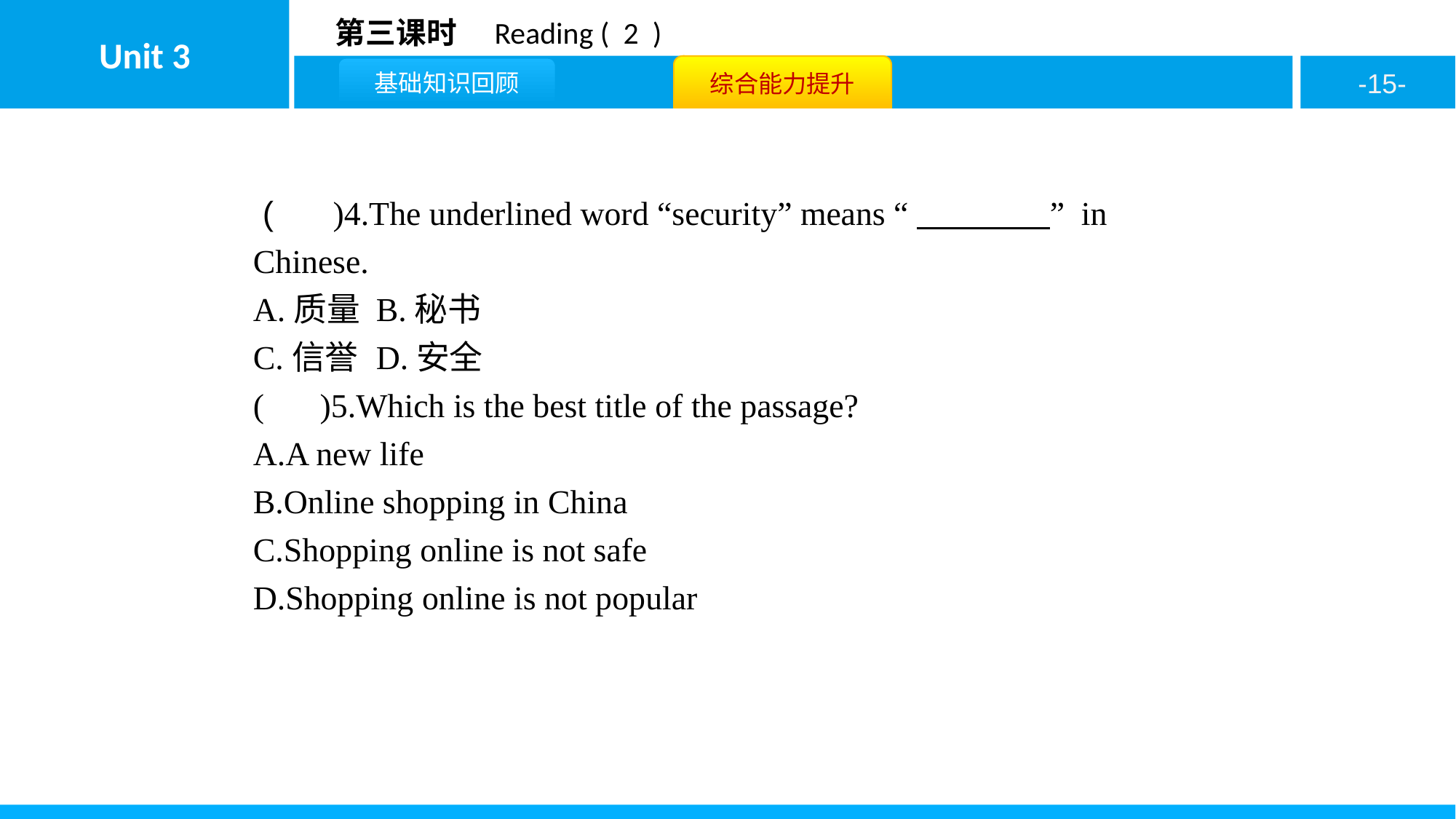

(  D  )4.The underlined word “security” means “　　　　” in Chinese.
A.质量	B.秘书
C.信誉	D.安全
(  B  )5.Which is the best title of the passage?
A.A new life
B.Online shopping in China
C.Shopping online is not safe
D.Shopping online is not popular